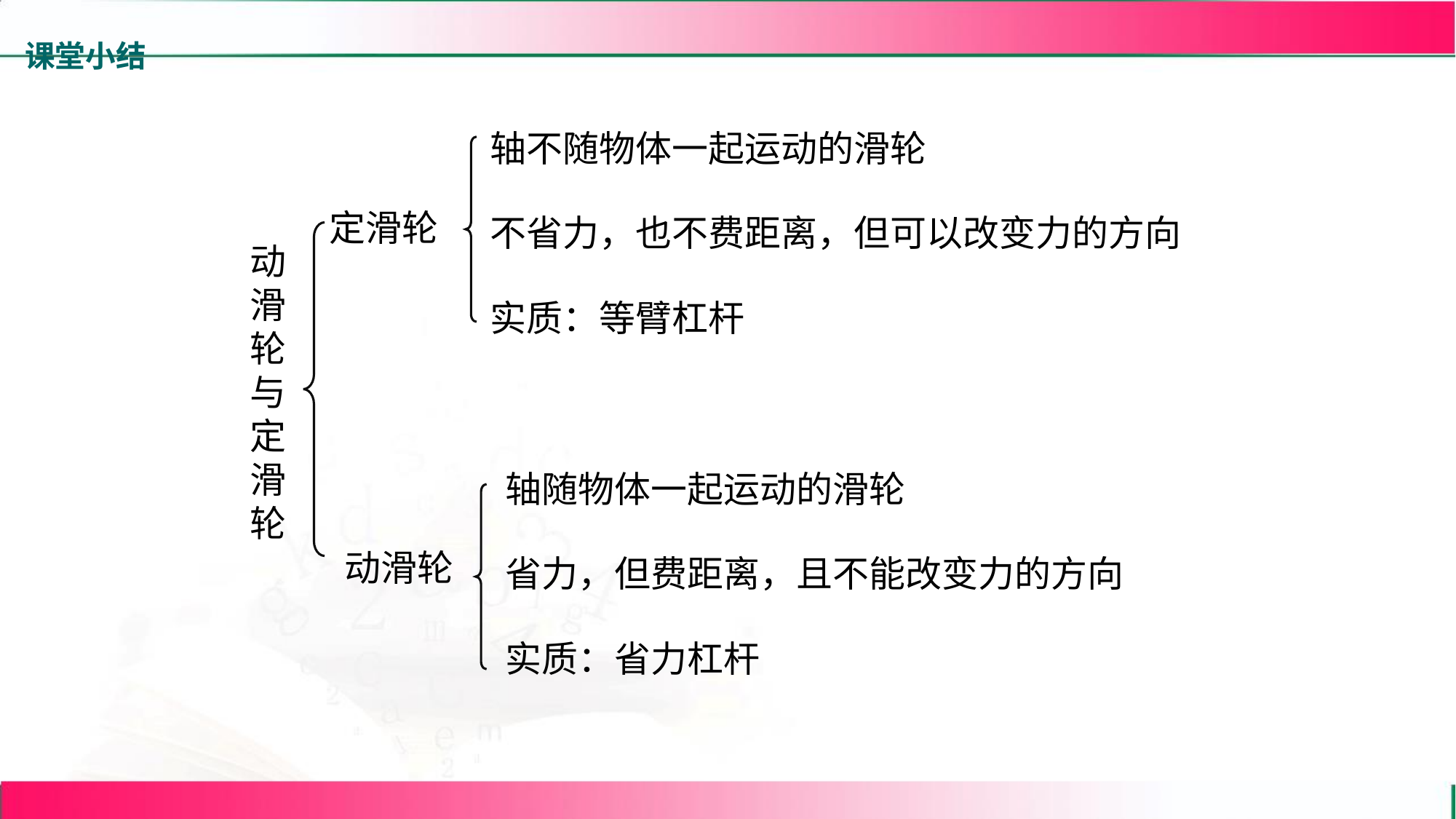

课堂小结
轴不随物体一起运动的滑轮

定滑轮
不省力，也不费距离，但可以改变力的方向

动滑轮与定滑轮
实质：等臂杠杆
轴随物体一起运动的滑轮

动滑轮
省力，但费距离，且不能改变力的方向
实质：省力杠杆